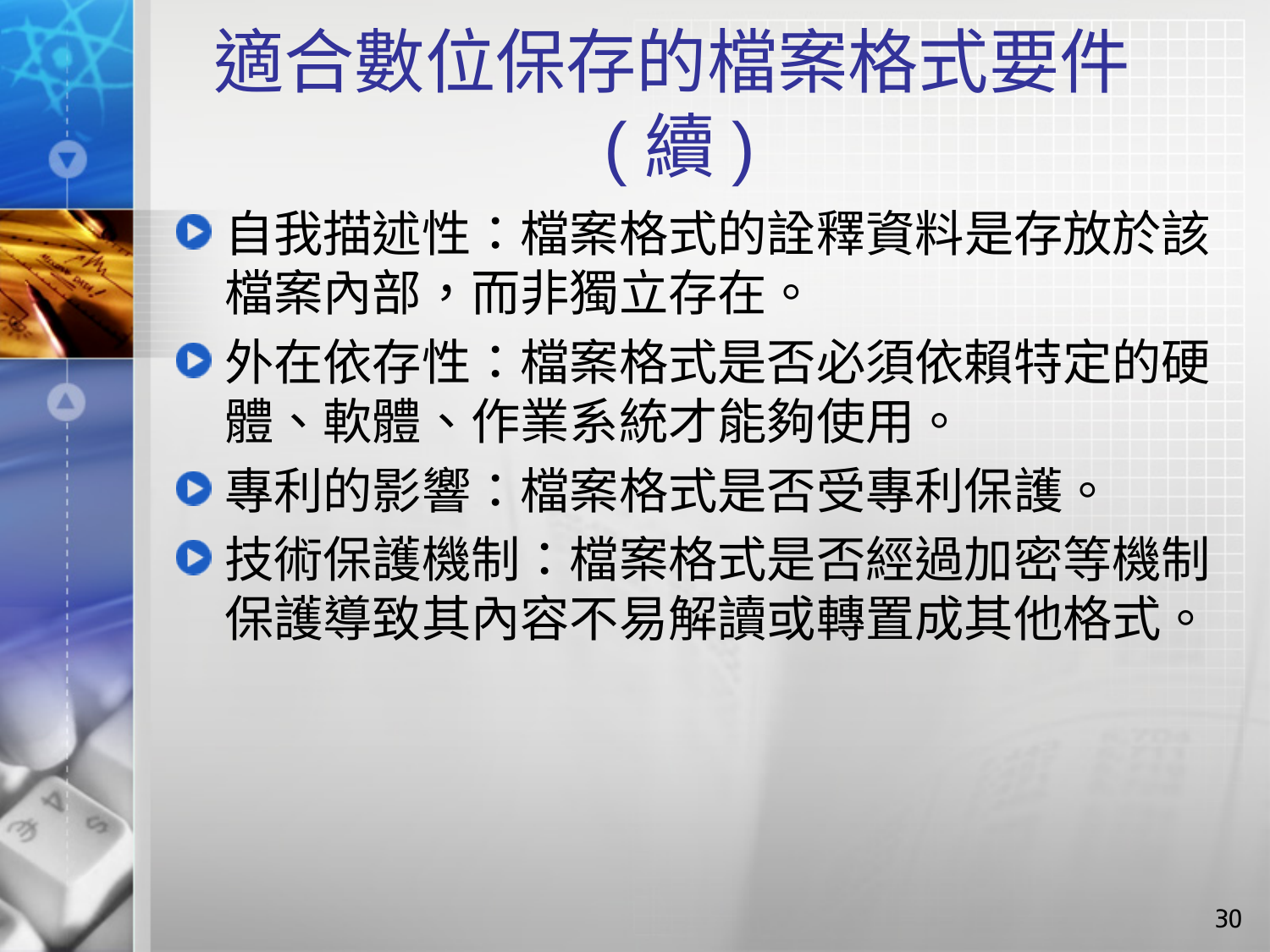

# 適合數位保存的檔案格式要件 (續)
自我描述性：檔案格式的詮釋資料是存放於該檔案內部，而非獨立存在。
外在依存性：檔案格式是否必須依賴特定的硬體、軟體、作業系統才能夠使用。
專利的影響：檔案格式是否受專利保護。
技術保護機制：檔案格式是否經過加密等機制保護導致其內容不易解讀或轉置成其他格式。
30